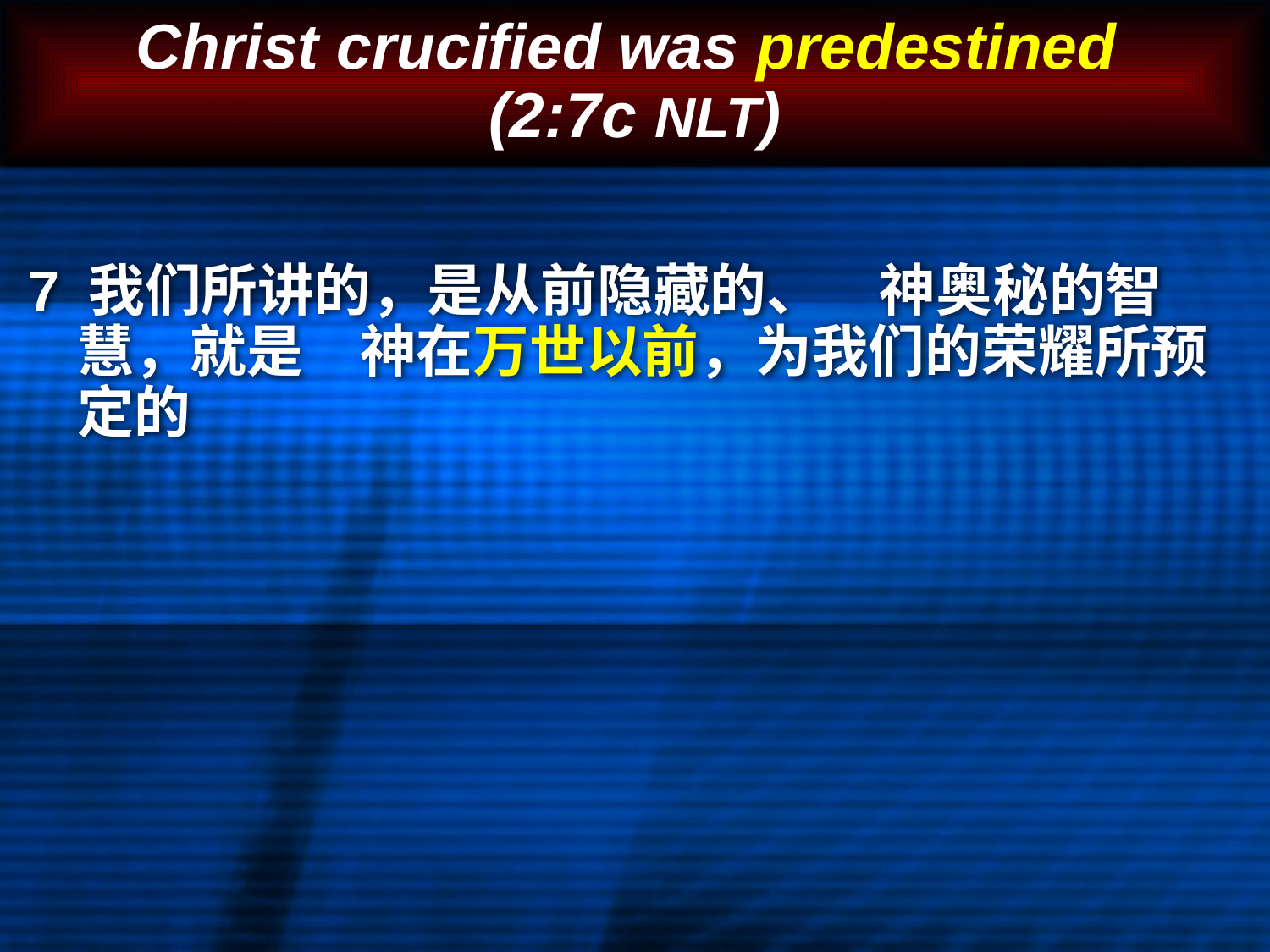

# Christ crucified was predestined (2:7c NLT)
 7 我们所讲的，是从前隐藏的、　神奥秘的智慧，就是　神在万世以前，为我们的荣耀所预定的